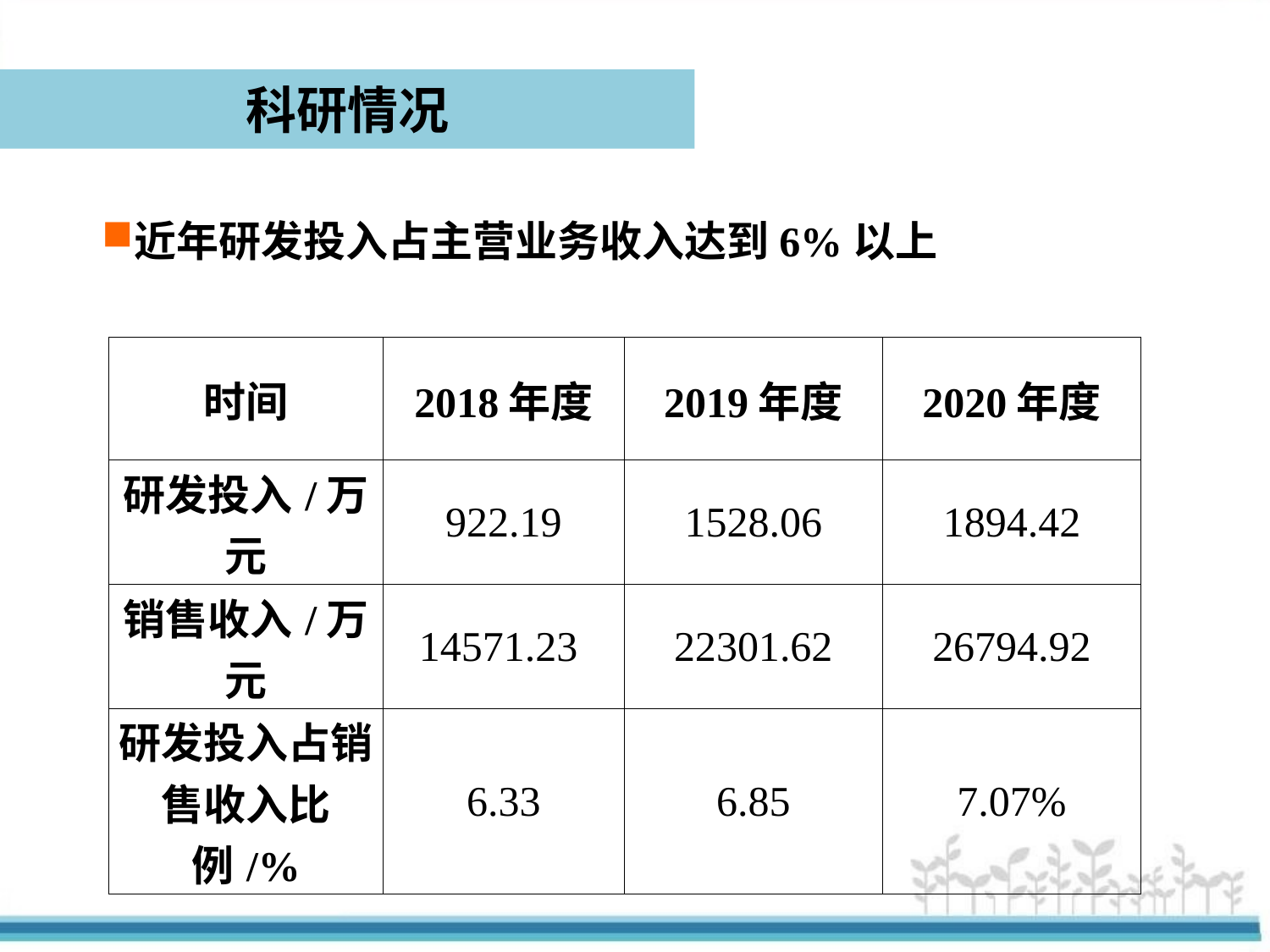

科研情况
近年研发投入占主营业务收入达到6%以上
| 时间 | 2018年度 | 2019年度 | 2020年度 |
| --- | --- | --- | --- |
| 研发投入/万元 | 922.19 | 1528.06 | 1894.42 |
| 销售收入/万元 | 14571.23 | 22301.62 | 26794.92 |
| 研发投入占销售收入比例/% | 6.33 | 6.85 | 7.07% |